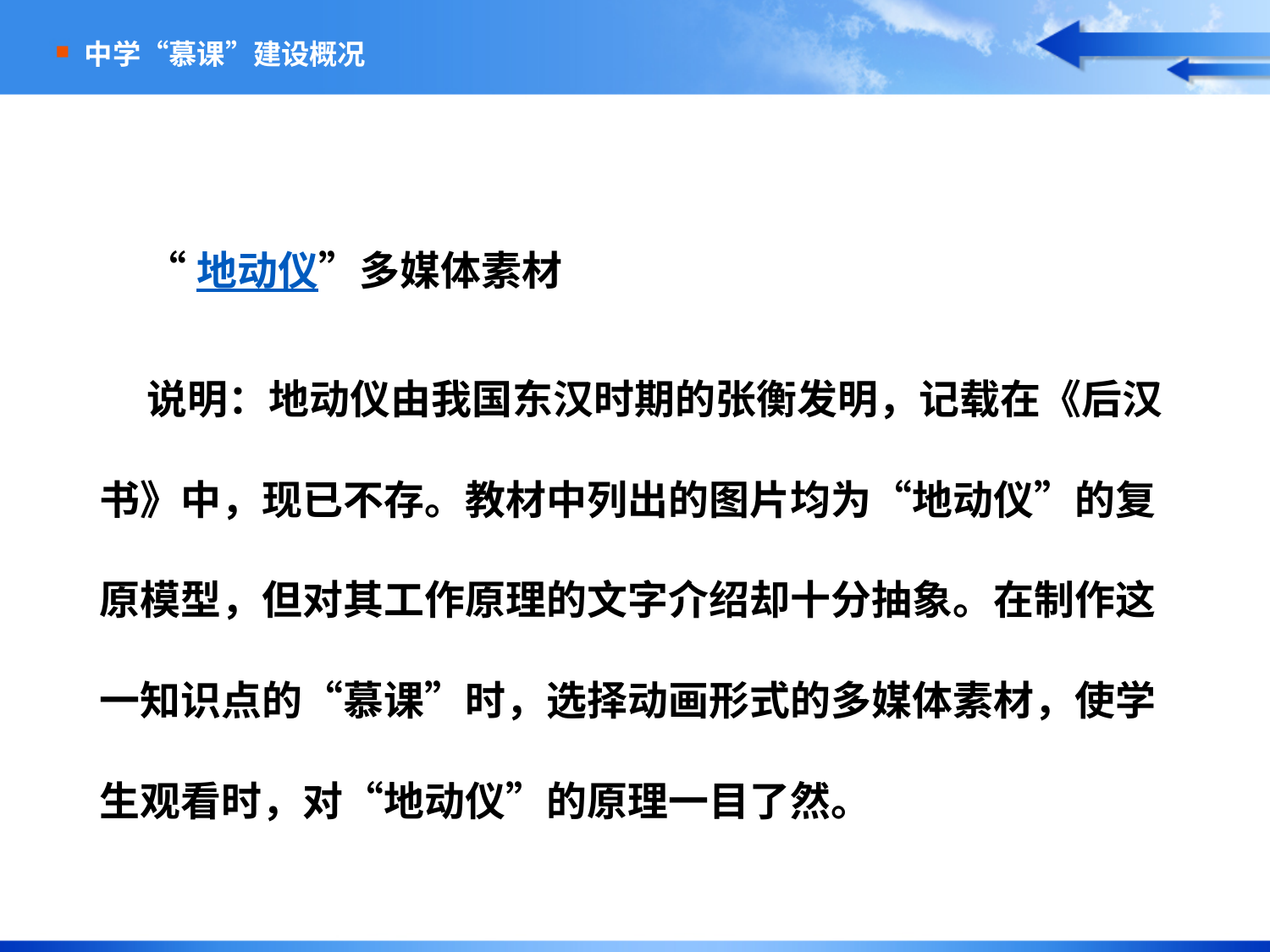

中学“慕课”建设概况
     “地动仪”多媒体素材
    说明：地动仪由我国东汉时期的张衡发明，记载在《后汉书》中，现已不存。教材中列出的图片均为“地动仪”的复原模型，但对其工作原理的文字介绍却十分抽象。在制作这一知识点的“慕课”时，选择动画形式的多媒体素材，使学生观看时，对“地动仪”的原理一目了然。